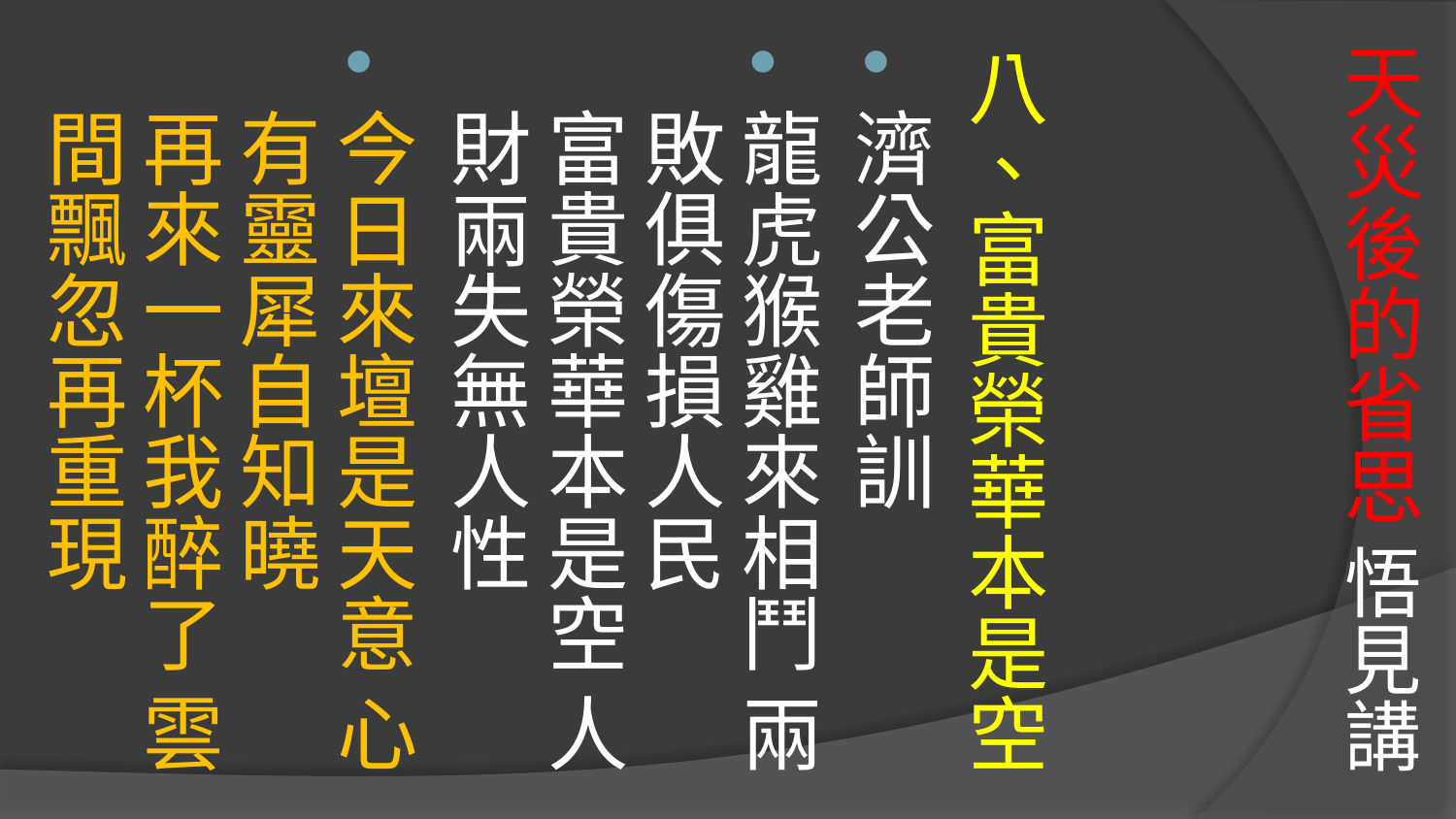

# 天災後的省思 悟見講
八、富貴榮華本是空
濟公老師訓
龍虎猴雞來相鬥 兩敗俱傷損人民 
富貴榮華本是空 人財兩失無人性
今日來壇是天意 心有靈犀自知曉 
再來一杯我醉了 雲間飄忽再重現